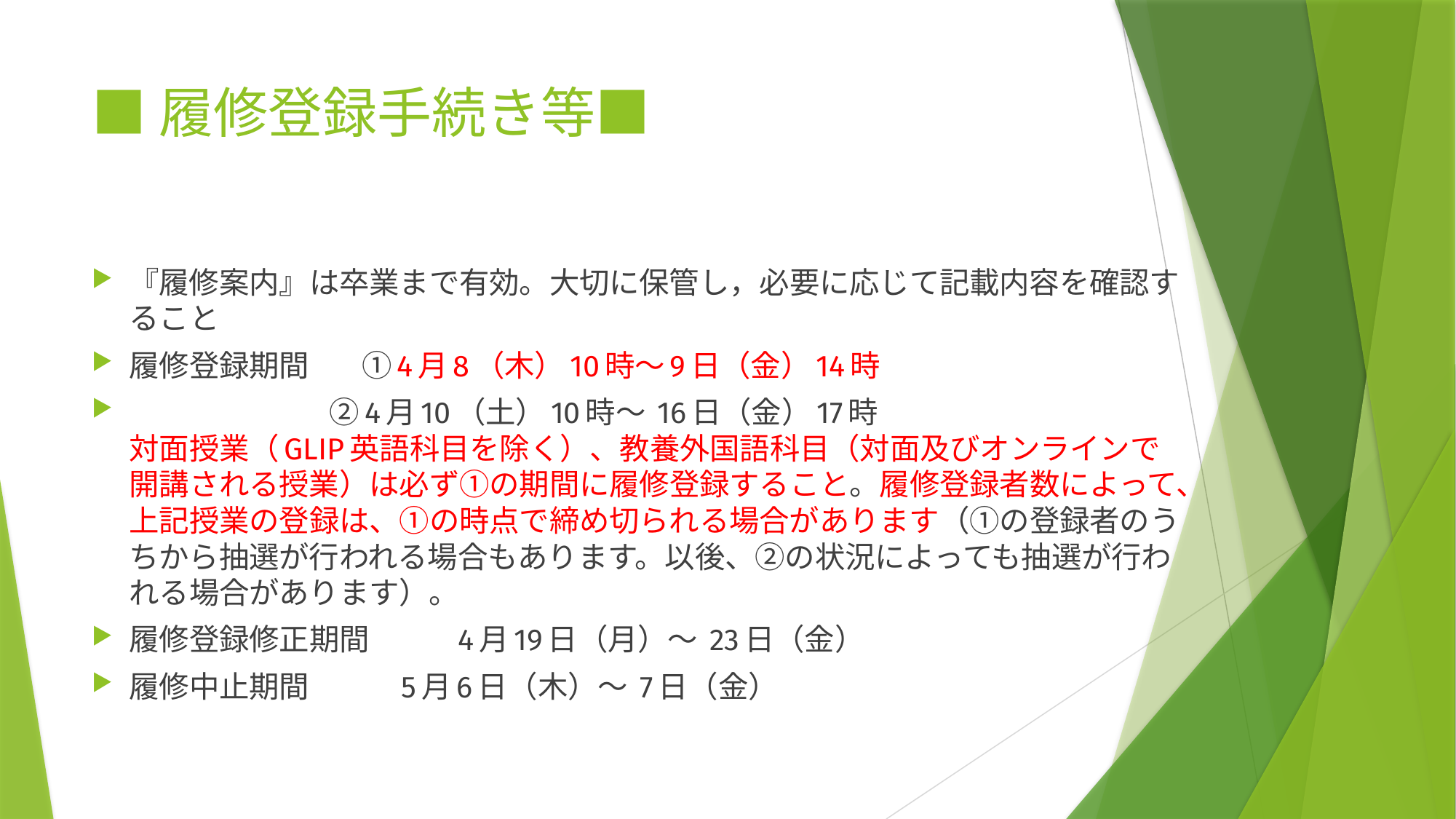

# ■履修登録手続き等■
『履修案内』は卒業まで有効。大切に保管し，必要に応じて記載内容を確認すること
履修登録期間	①4月8（木）10時～9日（金）14時
　　　　　　   ➁4月10（土）10時～ 16日（金）17時
対面授業（GLIP英語科目を除く）、教養外国語科目（対面及びオンラインで開講される授業）は必ず①の期間に履修登録すること。履修登録者数によって、上記授業の登録は、①の時点で締め切られる場合があります（①の登録者のうちから抽選が行われる場合もあります。以後、②の状況によっても抽選が行われる場合があります）。
履修登録修正期間	  4月19日（月）～ 23日（金）
履修中止期間　    　5月6日（木）～ 7日（金）